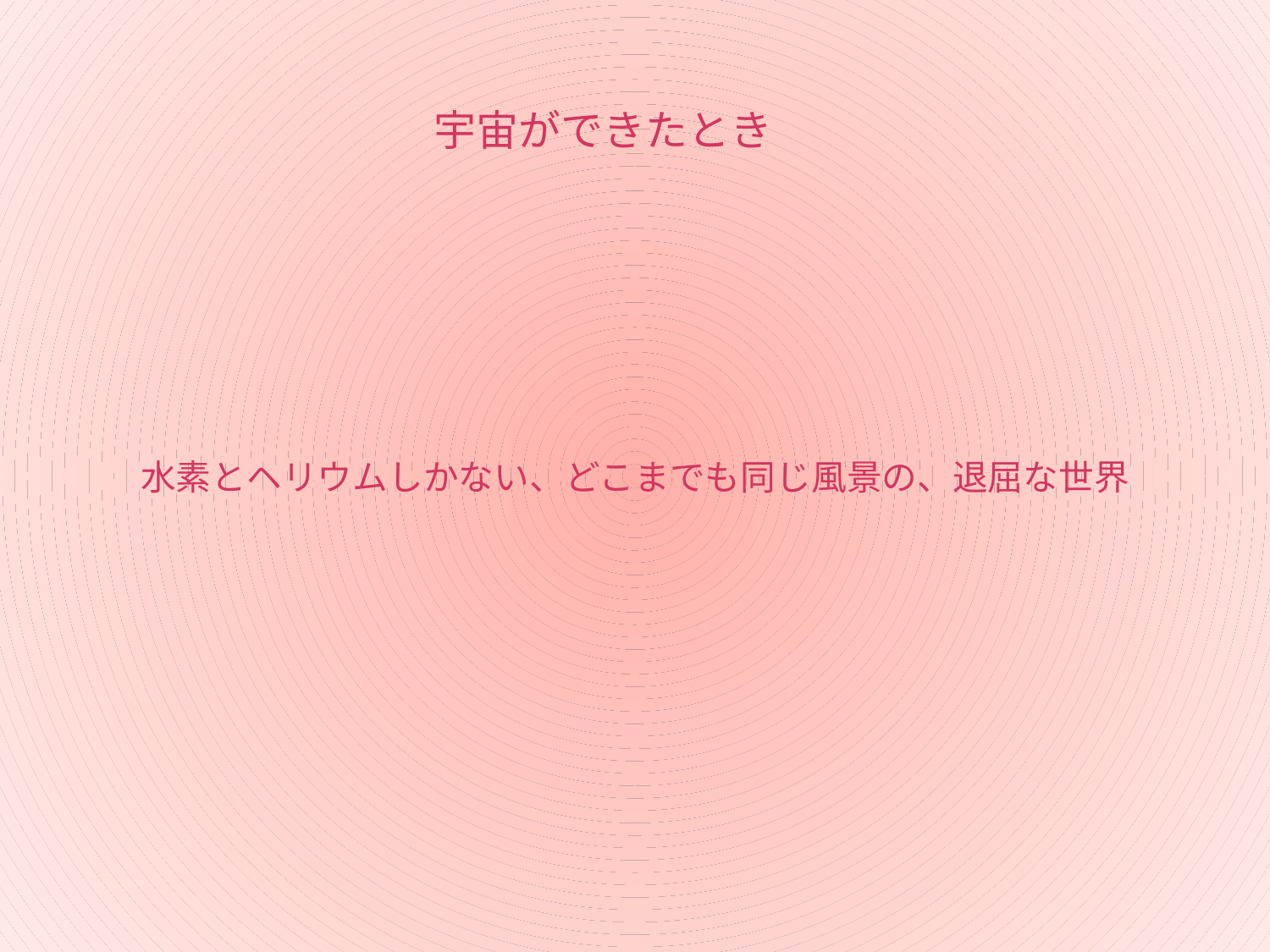

水素とヘリウムしかない、どこまでも同じ風景の、退屈な世界
#
宇宙ができたとき